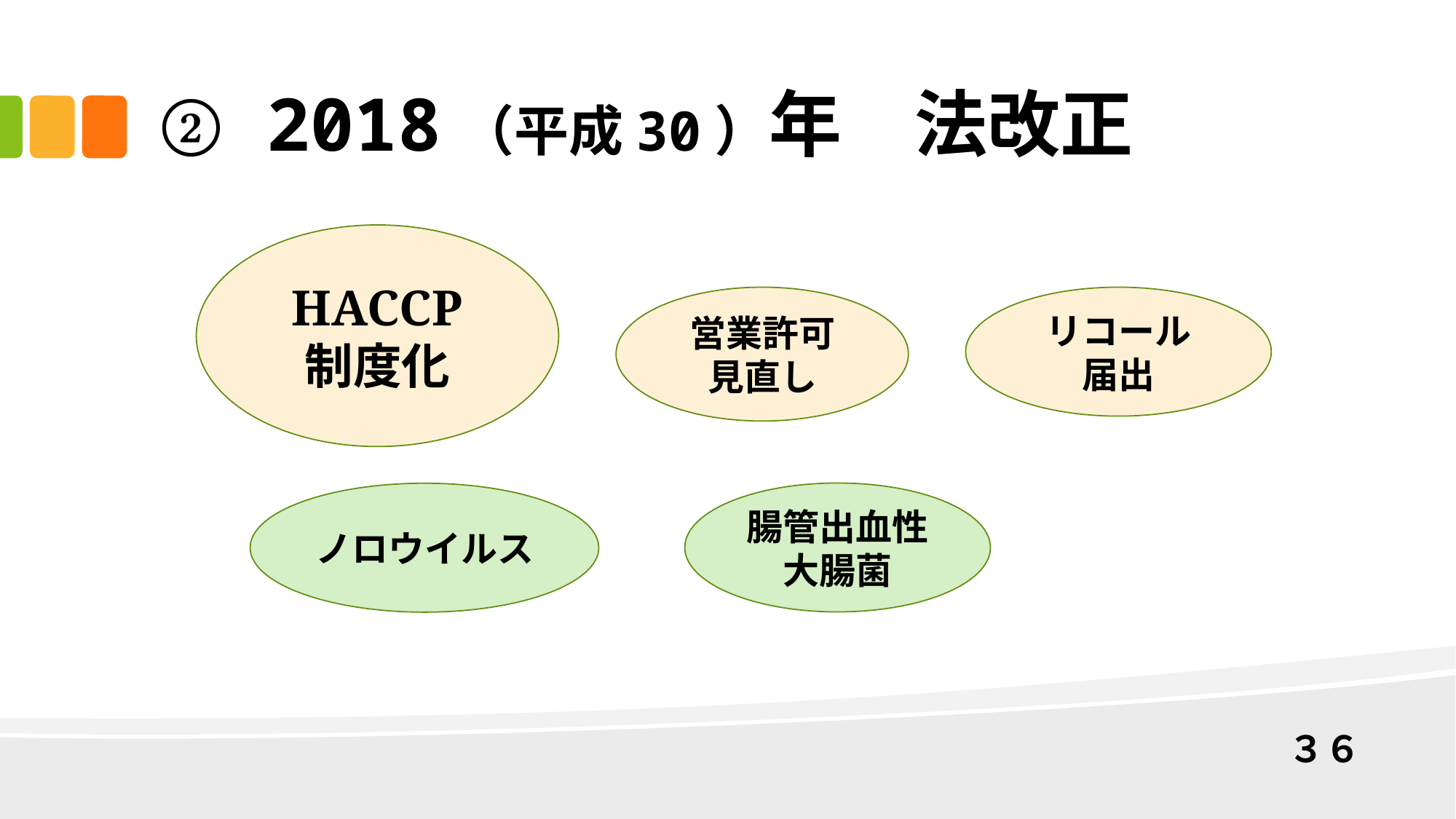

# ② 2018（平成30）年　法改正
HACCP
制度化
営業許可
見直し
リコール
届出
腸管出血性大腸菌
ノロウイルス
３６